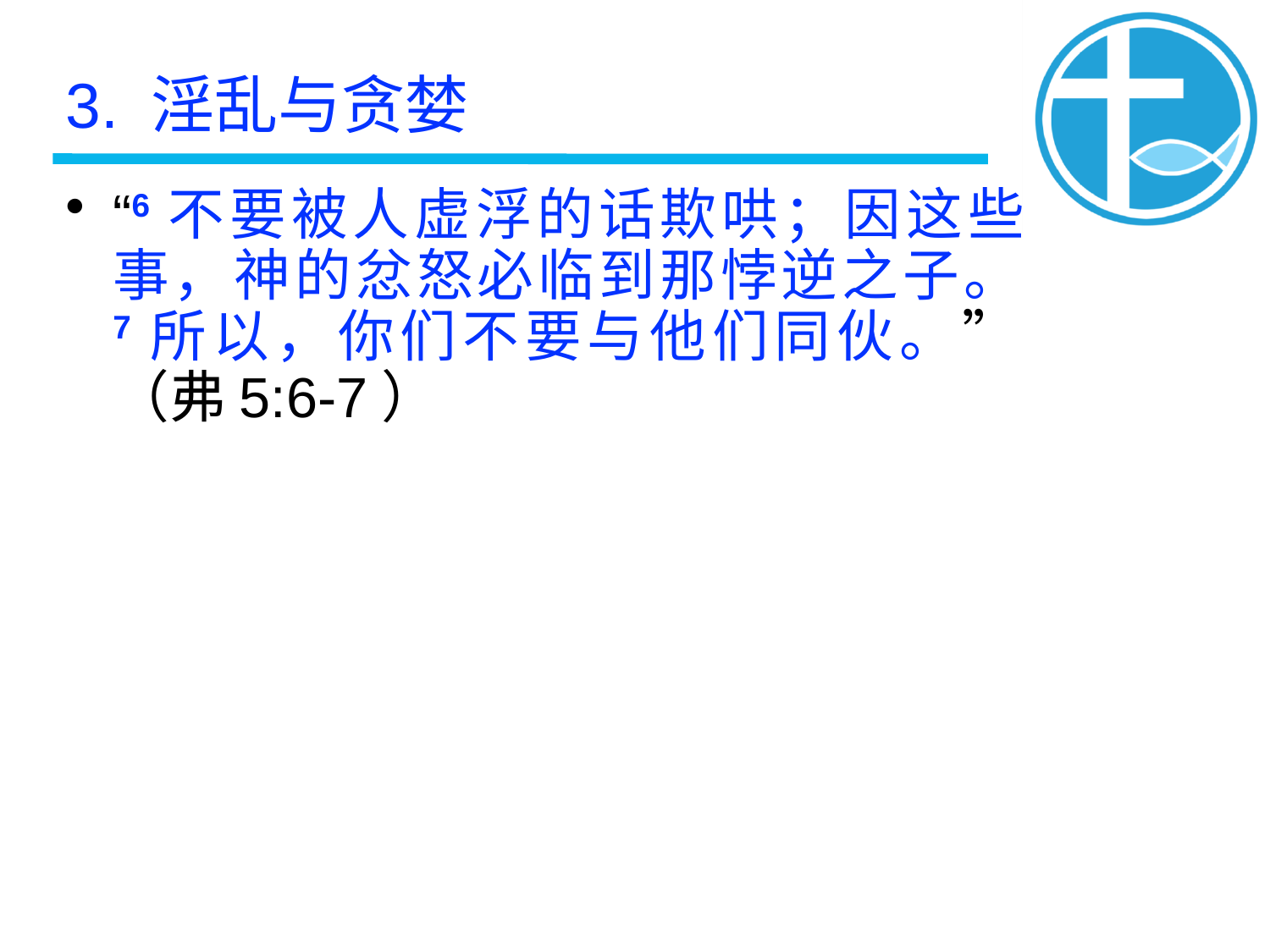

3. 淫乱与贪婪
“6不要被人虚浮的话欺哄；因这些事，神的忿怒必临到那悖逆之子。
7所以，你们不要与他们同伙。”
（弗5:6-7）